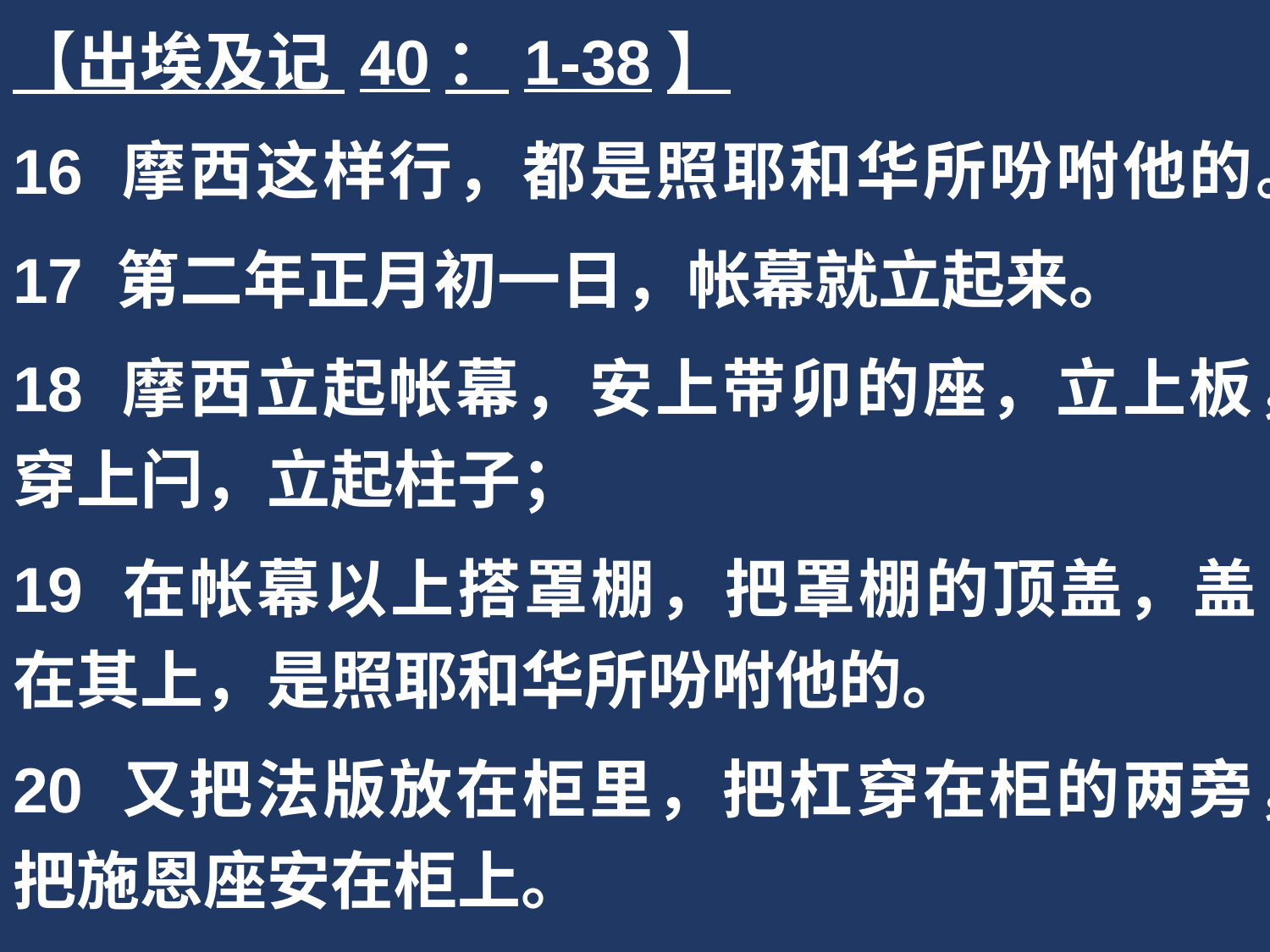

【出埃及记 40：1-38】
16 摩西这样行，都是照耶和华所吩咐他的。
17 第二年正月初一日，帐幕就立起来。
18 摩西立起帐幕，安上带卯的座，立上板，穿上闩，立起柱子；
19 在帐幕以上搭罩棚，把罩棚的顶盖，盖在其上，是照耶和华所吩咐他的。
20 又把法版放在柜里，把杠穿在柜的两旁，把施恩座安在柜上。